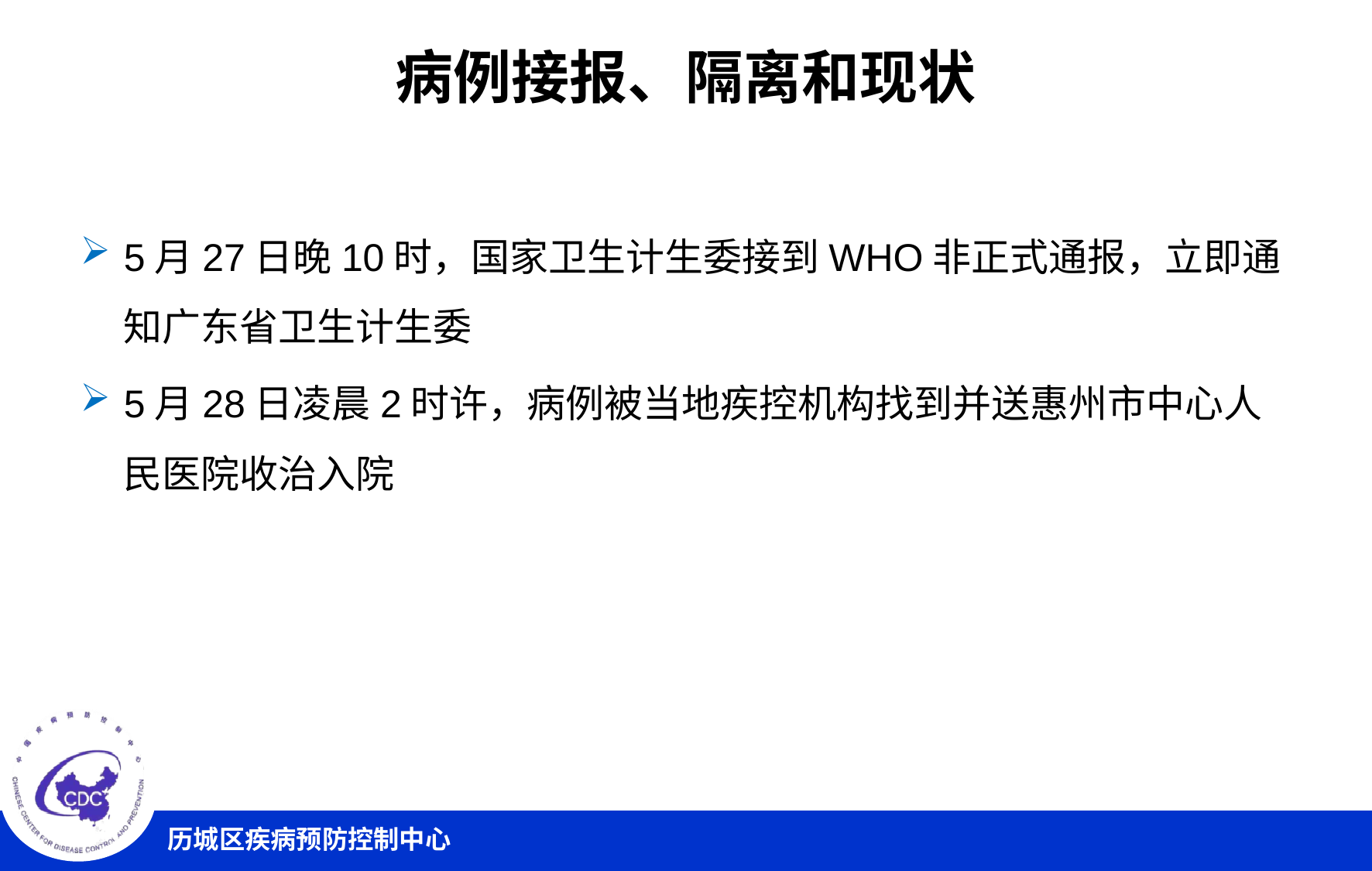

# 病例接报、隔离和现状
5月27日晚10时，国家卫生计生委接到WHO非正式通报，立即通知广东省卫生计生委
5月28日凌晨2时许，病例被当地疾控机构找到并送惠州市中心人民医院收治入院